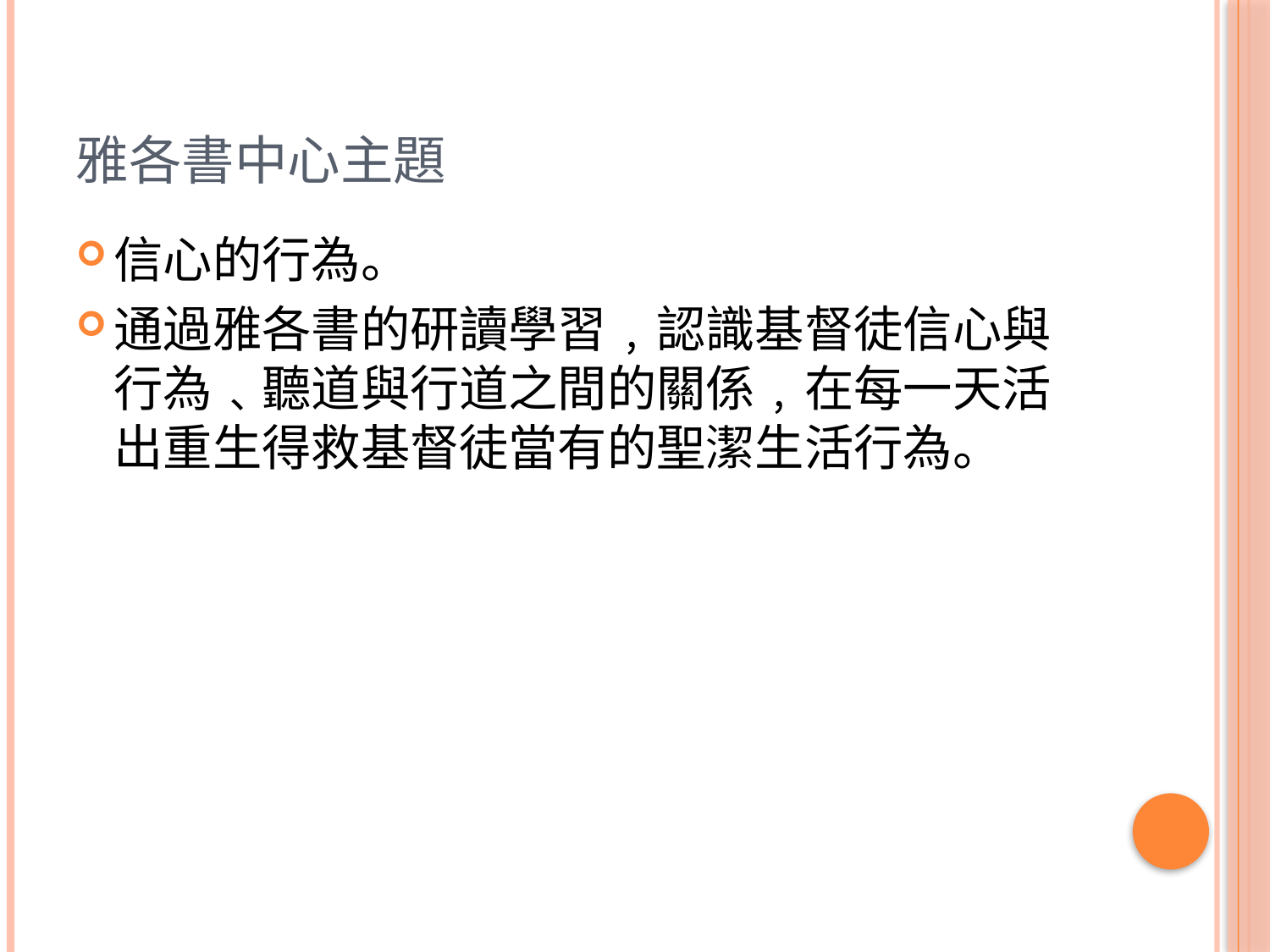

# 雅各書中心主題
信心的行為。
通過雅各書的研讀學習﹐認識基督徒信心與行為﹑聽道與行道之間的關係﹐在每一天活出重生得救基督徒當有的聖潔生活行為。